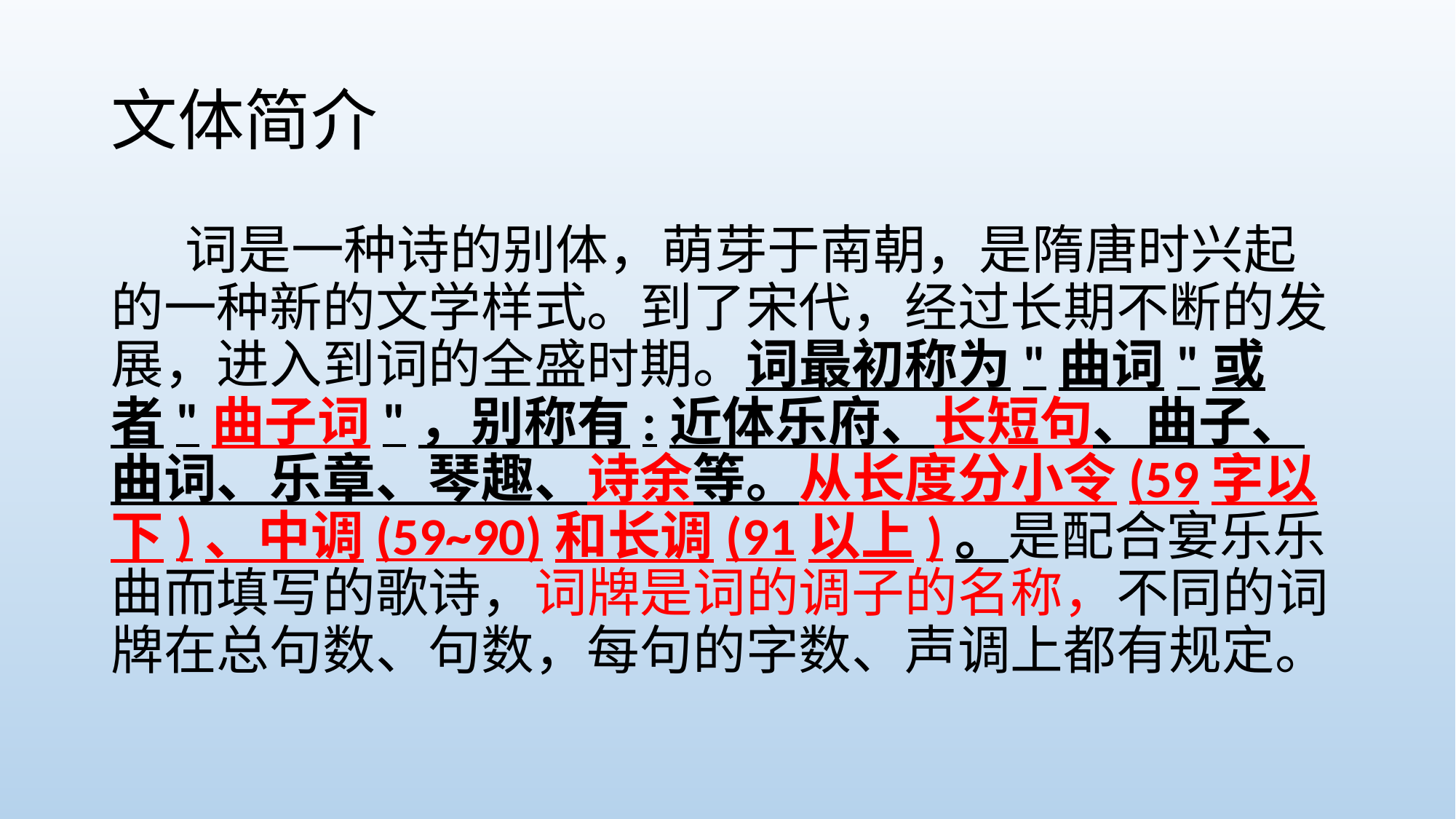

# 文体简介
       词是一种诗的别体，萌芽于南朝，是隋唐时兴起的一种新的文学样式。到了宋代，经过长期不断的发展，进入到词的全盛时期。词最初称为"曲词"或者"曲子词"，别称有:近体乐府、长短句、曲子、曲词、乐章、琴趣、诗余等。从长度分小令(59字以下)、中调(59~90)和长调(91以上)。是配合宴乐乐曲而填写的歌诗，词牌是词的调子的名称，不同的词牌在总句数、句数，每句的字数、声调上都有规定。